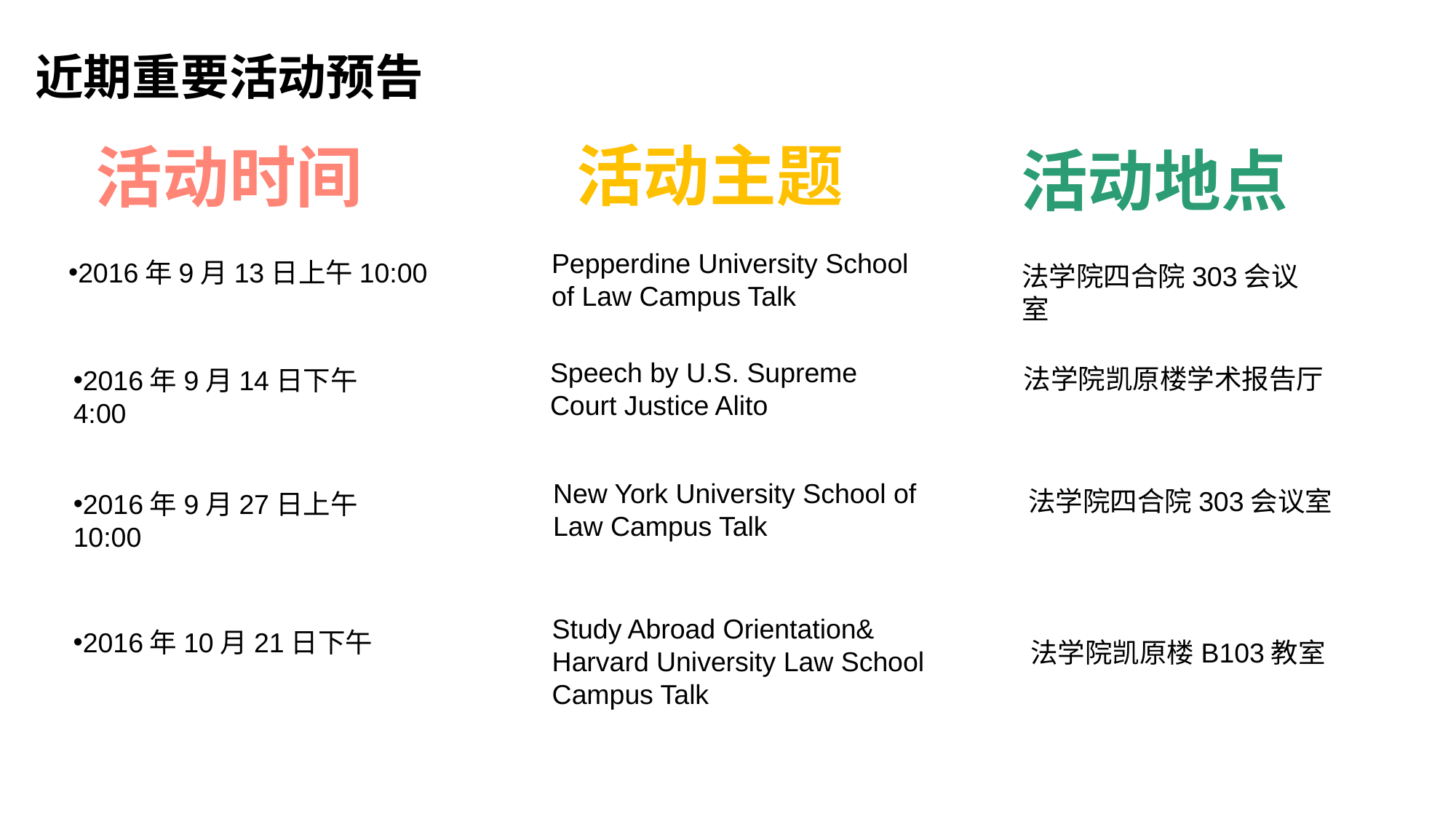

# 近期重要活动预告
活动主题
活动时间
活动地点

2016年10月21日下午

Pepperdine University School of Law Campus Talk
2016年9月13日上午10:00
法学院四合院303会议室

Speech by U.S. Supreme Court Justice Alito
法学院凯原楼学术报告厅
2016年9月14日下午4:00
New York University School of Law Campus Talk
法学院四合院303会议室
2016年9月27日上午10:00

Study Abroad Orientation& Harvard University Law School Campus Talk

法学院凯原楼B103教室